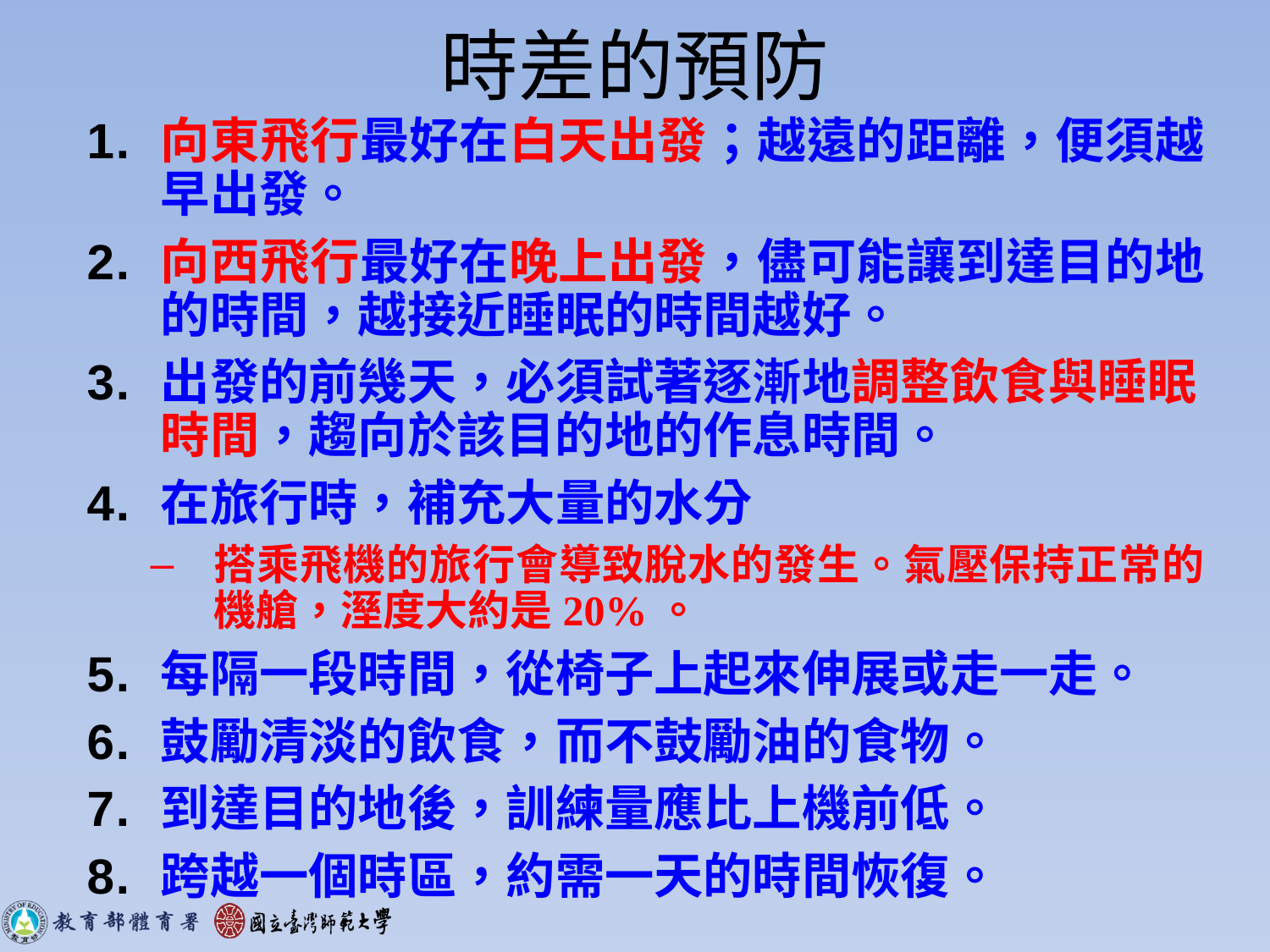

# 時差的預防
向東飛行最好在白天出發；越遠的距離，便須越早出發。
向西飛行最好在晚上出發，儘可能讓到達目的地的時間，越接近睡眠的時間越好。
出發的前幾天，必須試著逐漸地調整飲食與睡眠時間，趨向於該目的地的作息時間。
在旅行時，補充大量的水分
搭乘飛機的旅行會導致脫水的發生。氣壓保持正常的機艙，溼度大約是20%。
每隔一段時間，從椅子上起來伸展或走一走。
鼓勵清淡的飲食，而不鼓勵油的食物。
到達目的地後，訓練量應比上機前低。
跨越一個時區，約需一天的時間恢復。